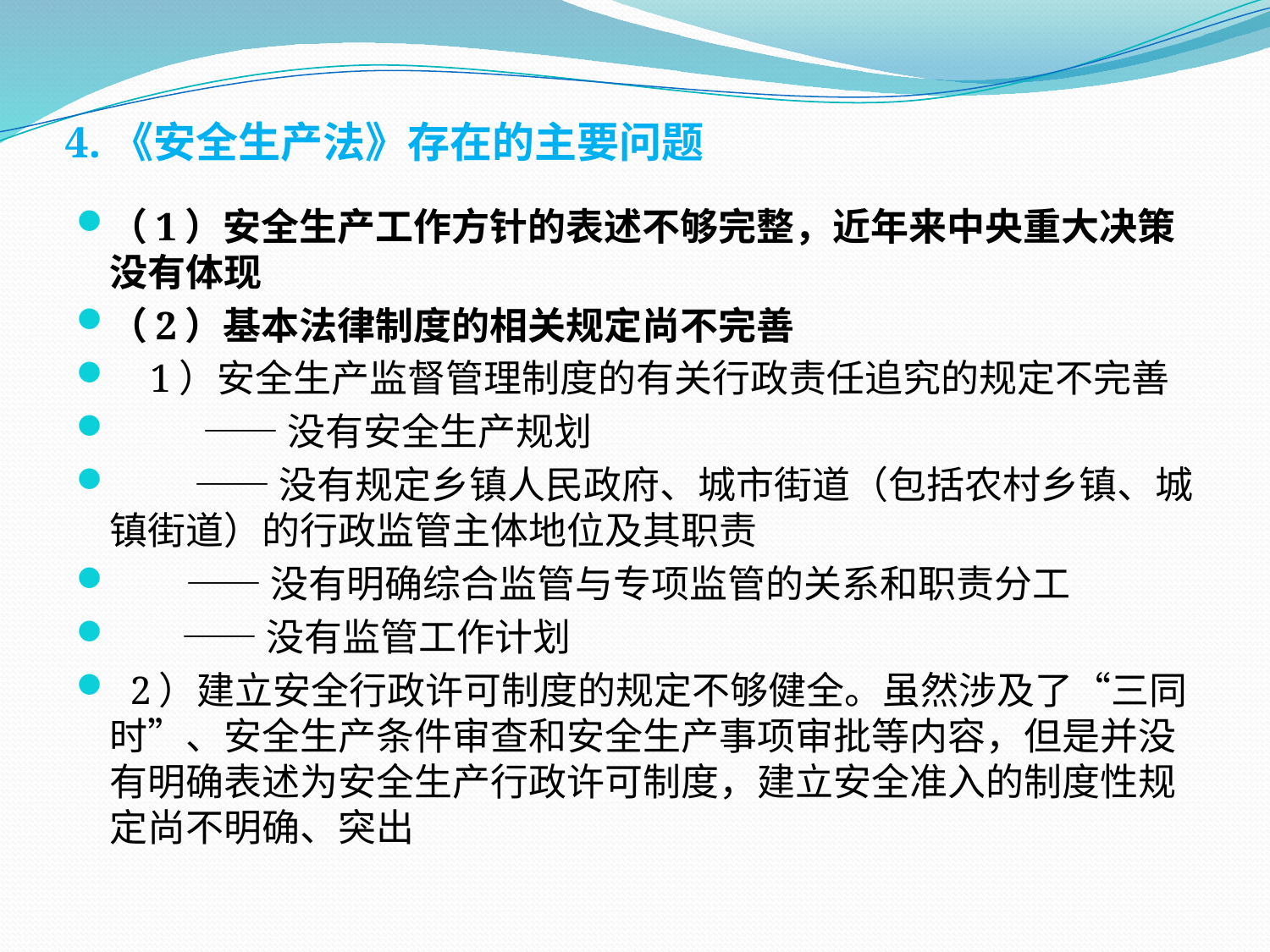

# 4.《安全生产法》存在的主要问题
（1）安全生产工作方针的表述不够完整，近年来中央重大决策没有体现
（2）基本法律制度的相关规定尚不完善
    1）安全生产监督管理制度的有关行政责任追究的规定不完善
　　  —— 没有安全生产规划
　　 —— 没有规定乡镇人民政府、城市街道（包括农村乡镇、城镇街道）的行政监管主体地位及其职责
　　—— 没有明确综合监管与专项监管的关系和职责分工
　    —— 没有监管工作计划
  2）建立安全行政许可制度的规定不够健全。虽然涉及了“三同时”、安全生产条件审查和安全生产事项审批等内容，但是并没有明确表述为安全生产行政许可制度，建立安全准入的制度性规定尚不明确、突出